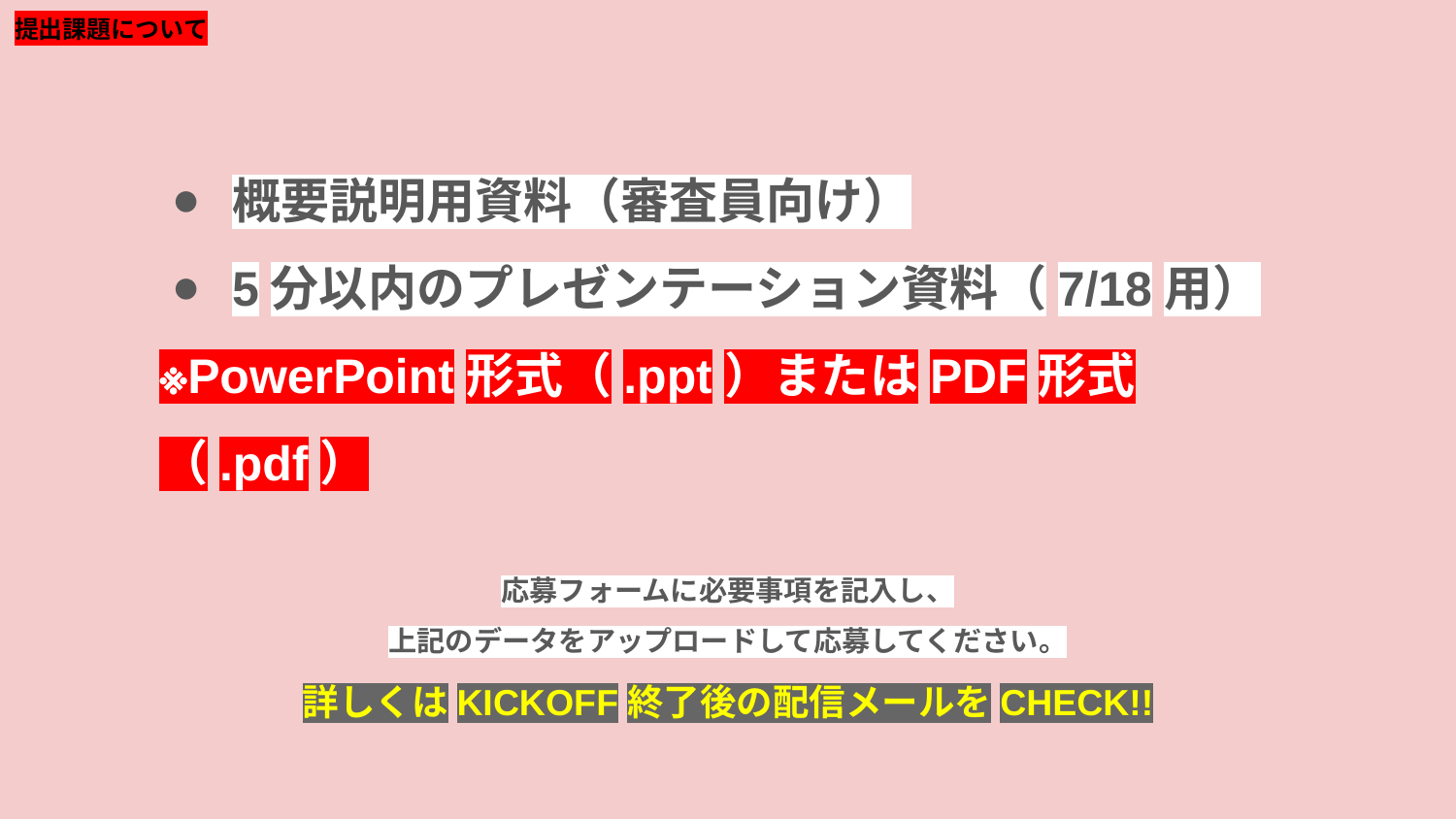

提出課題について
概要説明用資料（審査員向け）
5分以内のプレゼンテーション資料（7/18用）
※PowerPoint形式（.ppt）またはPDF形式（.pdf）

応募フォームに必要事項を記入し、
上記のデータをアップロードして応募してください。
詳しくはKICKOFF終了後の配信メールをCHECK!!

提出期間：6/29(月) ~ 7/15(水) 23:59